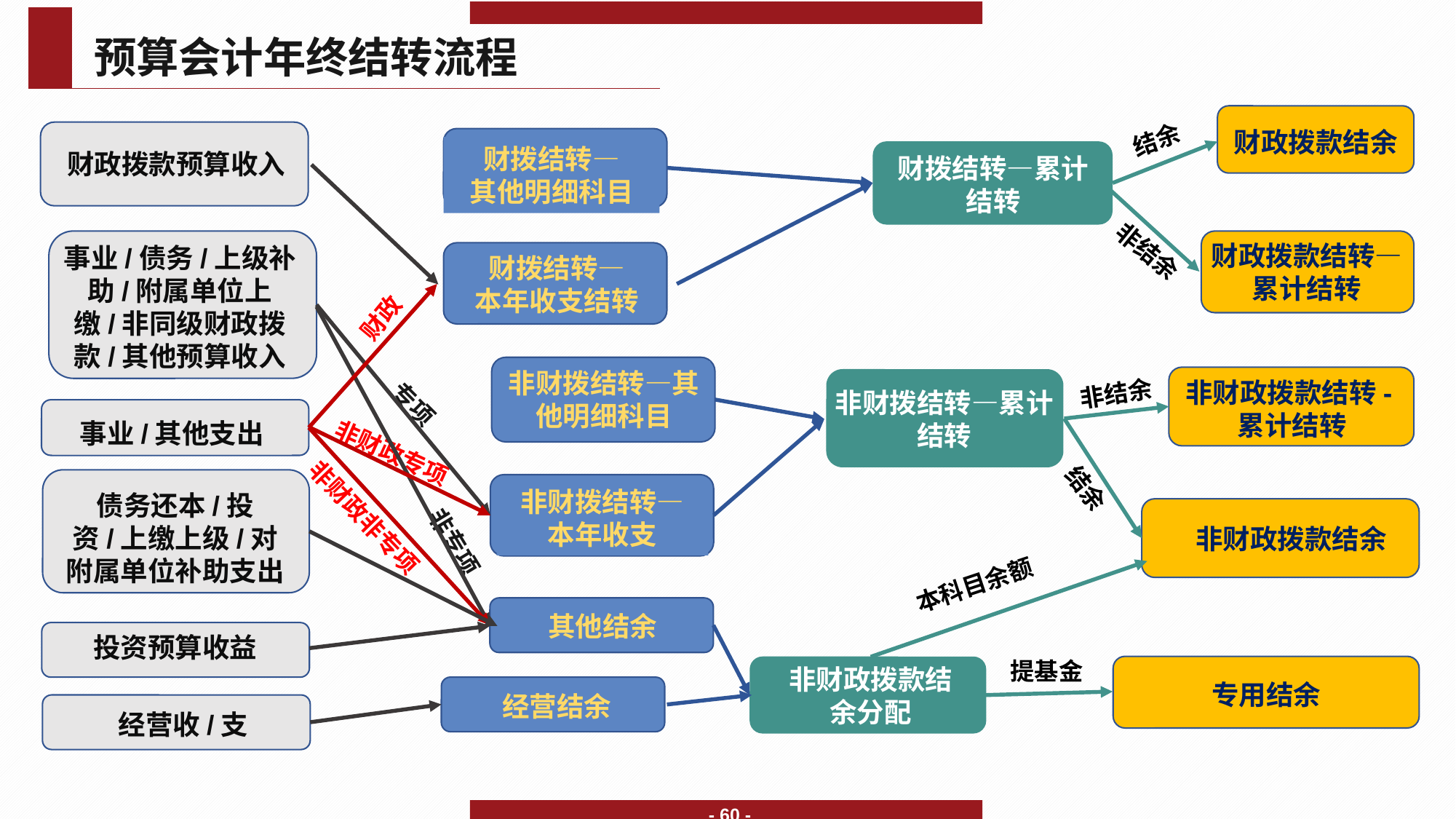

预算会计年终结转流程

结余
财政拨款结余

财拨结转—
其他明细科目

财政拨款预算收入
财拨结转—累计结转

非结余
财政拨款结转—
累计结转
事业/债务/上级补助/附属单位上缴/非同级财政拨款/其他预算收入

财拨结转—
本年收支结转
财政

非财拨结转—其他明细科目

非财政拨款结转-累计结转
非结余
非财拨结转—累计结转
专项

事业/其他支出
非财政专项

非财拨结转—本年收支
结余
债务还本/投资/上缴上级/对附属单位补助支出
非财政非专项

非财政拨款结余
非专项
本科目余额

其他结余

投资预算收益
提基金

非财政拨款结余分配
专用结余

经营结余

经营收/支
- 60 -